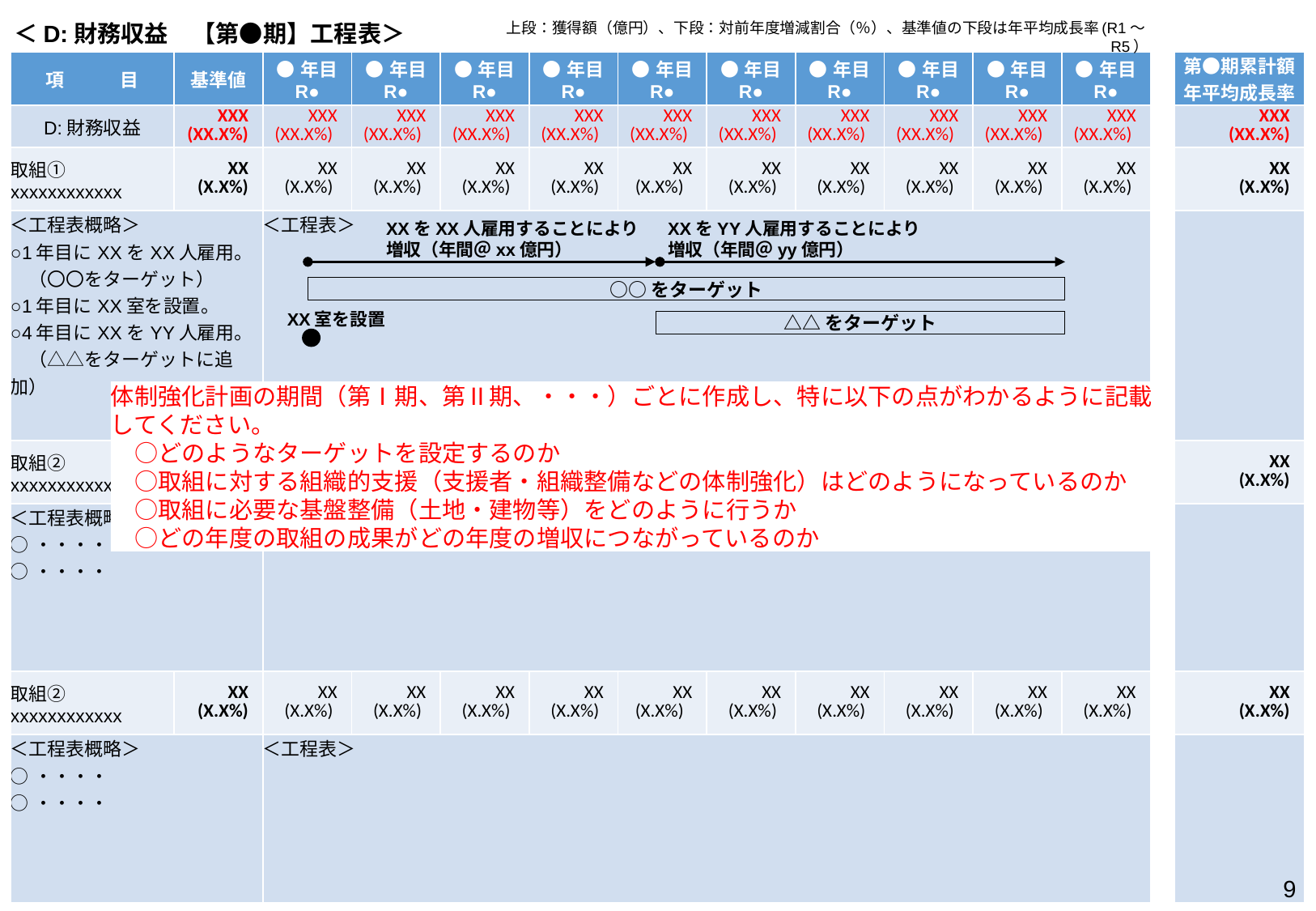

＜D:財務収益　【第●期】工程表＞
上段：獲得額（億円）、下段：対前年度増減割合（％）、基準値の下段は年平均成長率(R1～R5）
| 項　　　目 | 基準値 | ●年目 R● | ●年目 R● | ●年目 R● | ●年目 R● | ●年目 R● | ●年目 R● | ●年目 R● | ●年目 R● | ●年目 R● | ●年目 R● |  | 第●期累計額 年平均成長率 |
| --- | --- | --- | --- | --- | --- | --- | --- | --- | --- | --- | --- | --- | --- |
| D:財務収益 | XXX (XX.X%) | XXX (XX.X%) | XXX (XX.X%) | XXX (XX.X%) | XXX (XX.X%) | XXX (XX.X%) | XXX (XX.X%) | XXX (XX.X%) | XXX (XX.X%) | XXX (XX.X%) | XXX (XX.X%) |  | XXX (XX.X%) |
| 取組① xxxxxxxxxxxx | XX (X.X%) | XX (X.X%) | XX (X.X%) | XX (X.X%) | XX (X.X%) | XX (X.X%) | XX (X.X%) | XX (X.X%) | XX (X.X%) | XX (X.X%) | XX (X.X%) |  | XX (X.X%) |
| ＜工程表概略＞ ○1年目にXXをXX人雇用。 　（〇〇をターゲット） ○1年目にXX室を設置。 ○4年目にXXをYY人雇用。 　（△△をターゲットに追加） |  | ＜工程表＞ |  |  |  |  |  |  |  |  |  |  |  |
| 取組② xxxxxxxxxxxx | XX (X.X%) | XX (X.X%) | XX (X.X%) | XX (X.X%) | XX (X.X%) | XX (X.X%) | XX (X.X%) | XX (X.X%) | XX (X.X%) | XX (X.X%) | XX (X.X%) |  | XX (X.X%) |
| ＜工程表概略＞ ○・・・・ ○・・・・ |  | ＜工程表＞ |  |  |  |  |  |  |  |  |  |  |  |
| 取組② xxxxxxxxxxxx | XX (X.X%) | XX (X.X%) | XX (X.X%) | XX (X.X%) | XX (X.X%) | XX (X.X%) | XX (X.X%) | XX (X.X%) | XX (X.X%) | XX (X.X%) | XX (X.X%) |  | XX (X.X%) |
| ＜工程表概略＞ ○・・・・ ○・・・・ |  | ＜工程表＞ |  |  |  |  |  |  |  |  |  |  |  |
XXをXX人雇用することにより増収（年間＠xx億円）
XXをYY人雇用することにより増収（年間＠yy億円）
○○をターゲット
XX室を設置
△△をターゲット

体制強化計画の期間（第Ⅰ期、第Ⅱ期、・・・）ごとに作成し、特に以下の点がわかるように記載してください。
　○どのようなターゲットを設定するのか
　○取組に対する組織的支援（支援者・組織整備などの体制強化）はどのようになっているのか
　○取組に必要な基盤整備（土地・建物等）をどのように行うか
　○どの年度の取組の成果がどの年度の増収につながっているのか
9